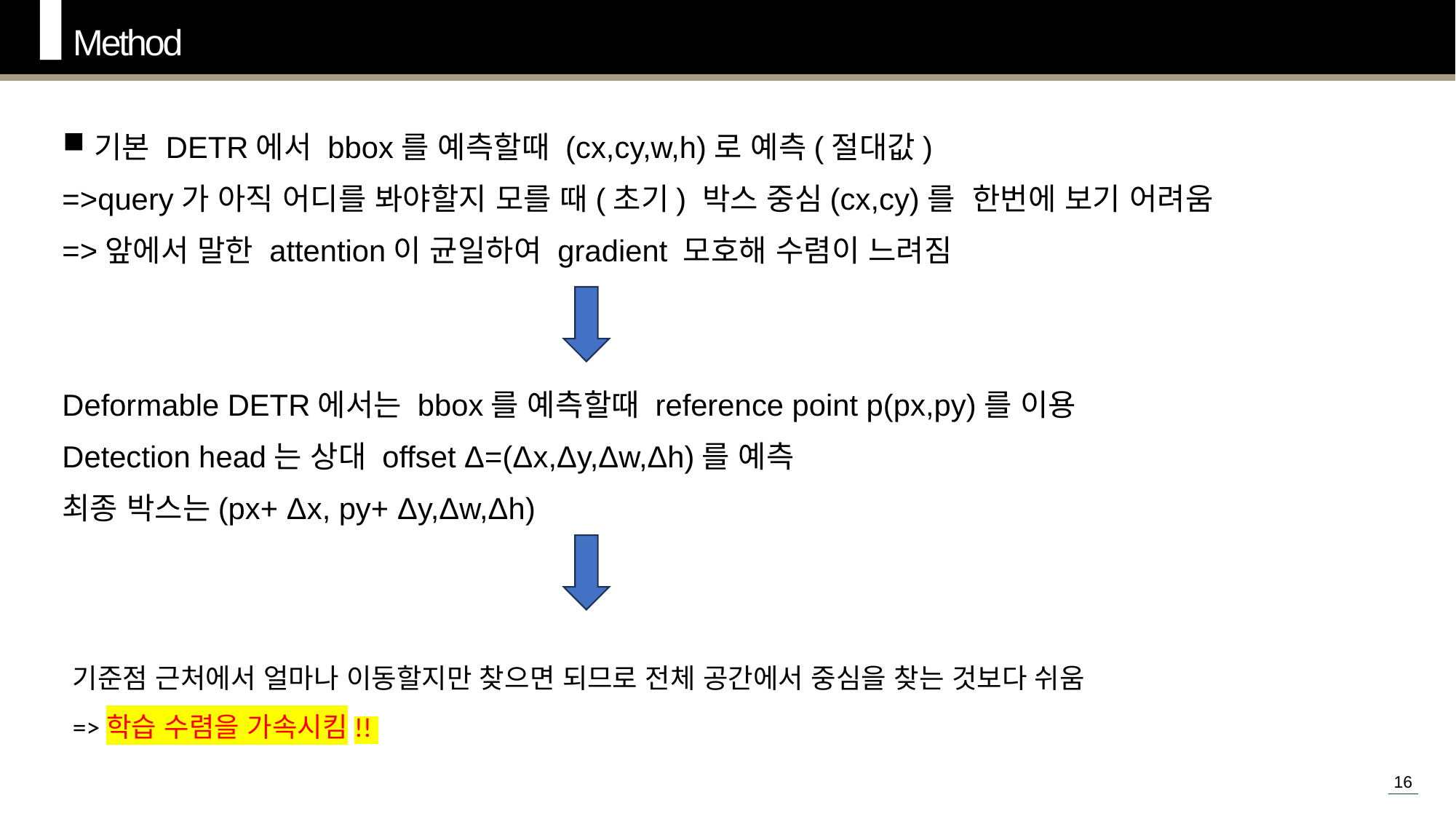

Method
기본 DETR에서 bbox를 예측할때 (cx,cy,w,h)로 예측(절대값)
=>query가 아직 어디를 봐야할지 모를 때(초기) 박스 중심(cx,cy)를  한번에 보기 어려움
=>앞에서 말한 attention이 균일하여 gradient 모호해 수렴이 느려짐

Deformable DETR에서는 bbox를 예측할때 reference point p(px,py)를 이용
Detection head는 상대 offset Δ=(Δx,Δy,Δw,Δh)를 예측
최종 박스는(px+ Δx, py+ Δy,Δw,Δh)

기준점 근처에서 얼마나 이동할지만 찾으면 되므로 전체 공간에서 중심을 찾는 것보다 쉬움
=>학습 수렴을 가속시킴!!